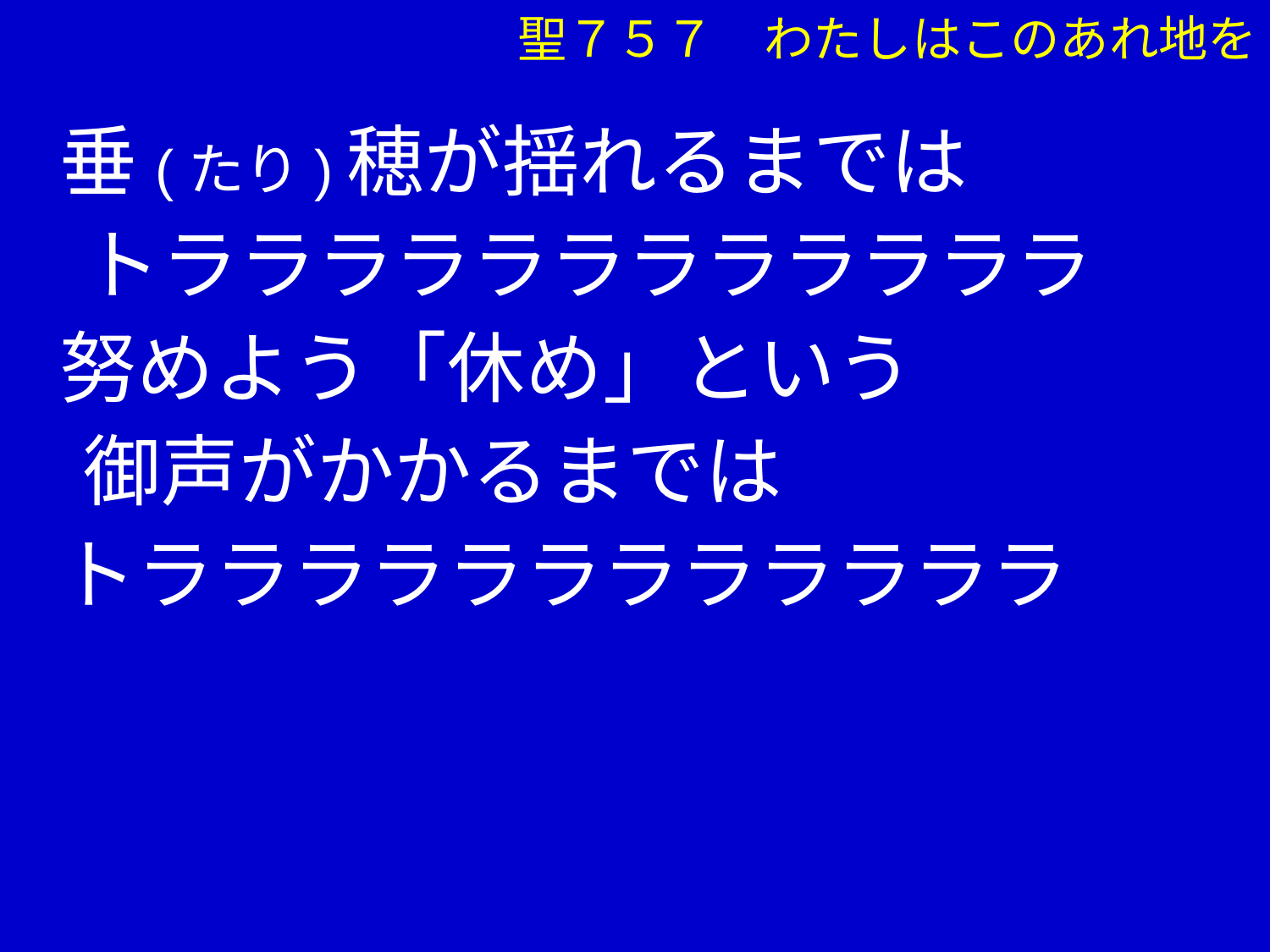

聖７５７　わたしはこのあれ地を
  垂(たり)穂が揺れるまでは
　トララララララララララララ
  努めよう「休め」という
　御声がかかるまでは
  トララララララララララララ